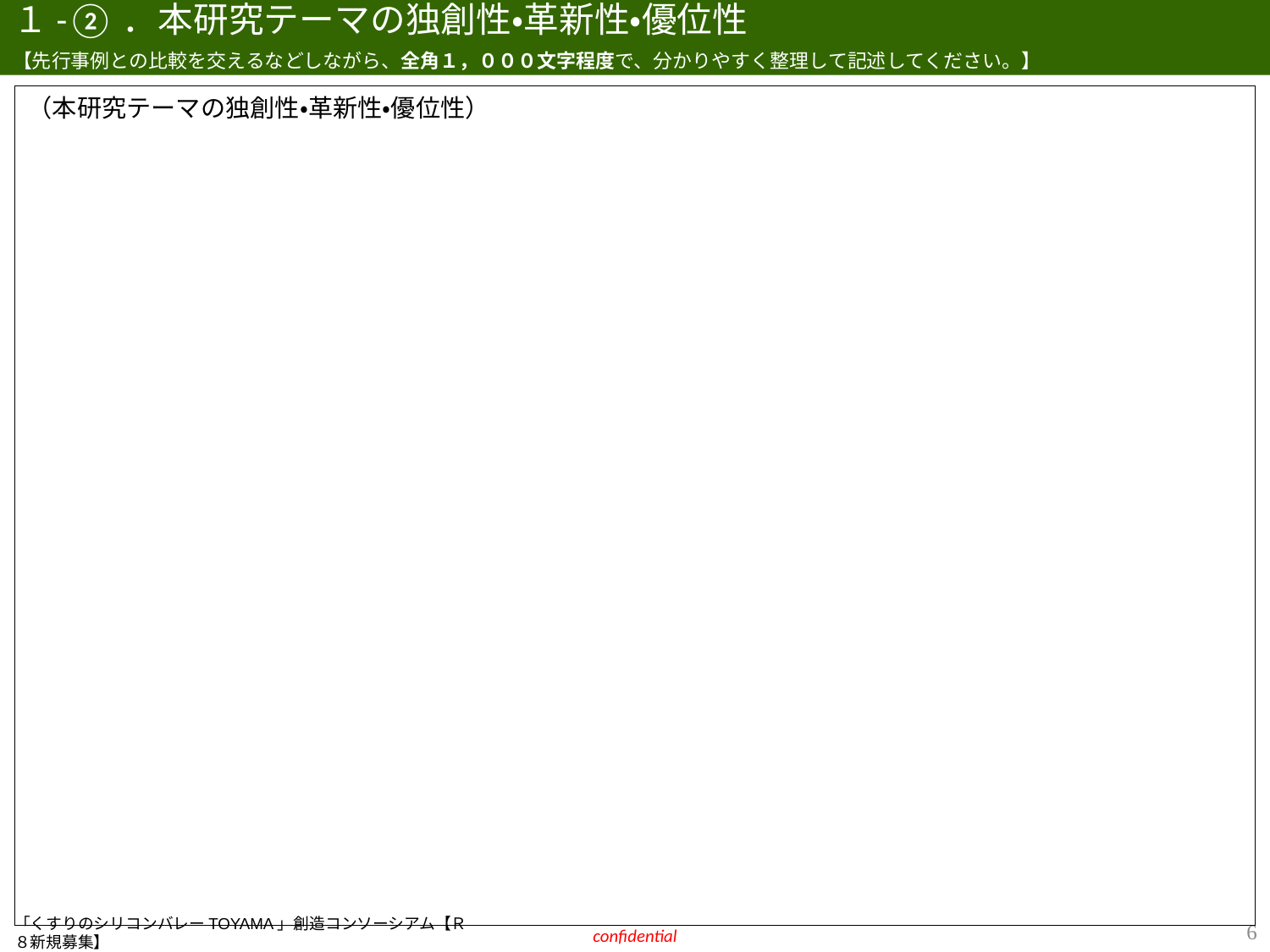

# １-②．本研究テーマの独創性・革新性・優位性 【先行事例との比較を交えるなどしながら、全角１，０００文字程度で、分かりやすく整理して記述してください。】
（本研究テーマの独創性・革新性・優位性）

6
「くすりのシリコンバレーTOYAMA」創造コンソーシアム【Ｒ８新規募集】